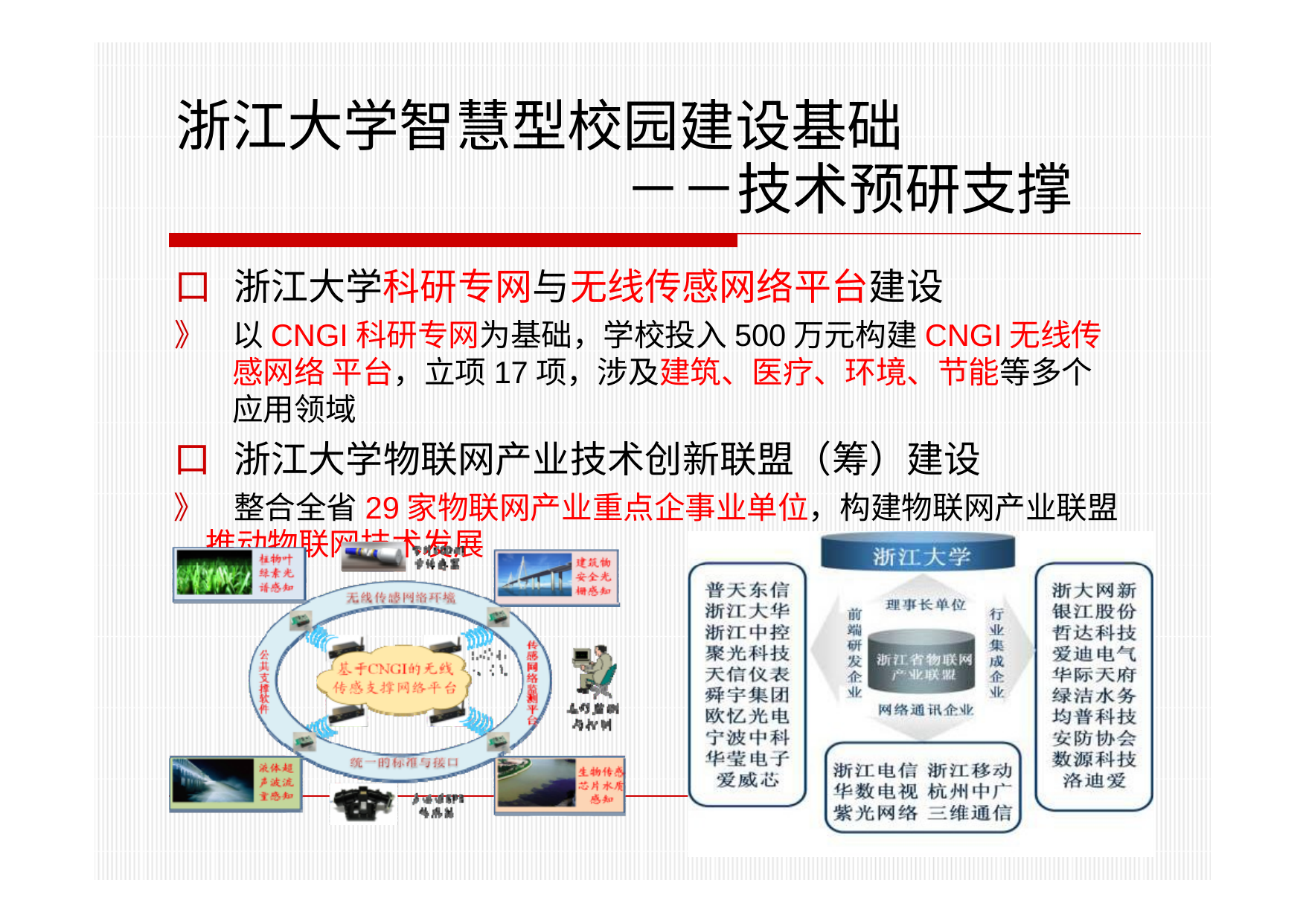

# 浙江大学智慧型校园建设基础
－－技术预研支撑

口	浙江大学科研专网与无线传感网络平台建设
》	以CNGI科研专网为基础，学校投入500万元构建CNGI无线传感网络 平台，立项17项，涉及建筑、医疗、环境、节能等多个应用领域

口	浙江大学物联网产业技术创新联盟（筹）建设
》	整合全省29家物联网产业重点企事业单位，构建物联网产业联盟
，推动物联网技术发展